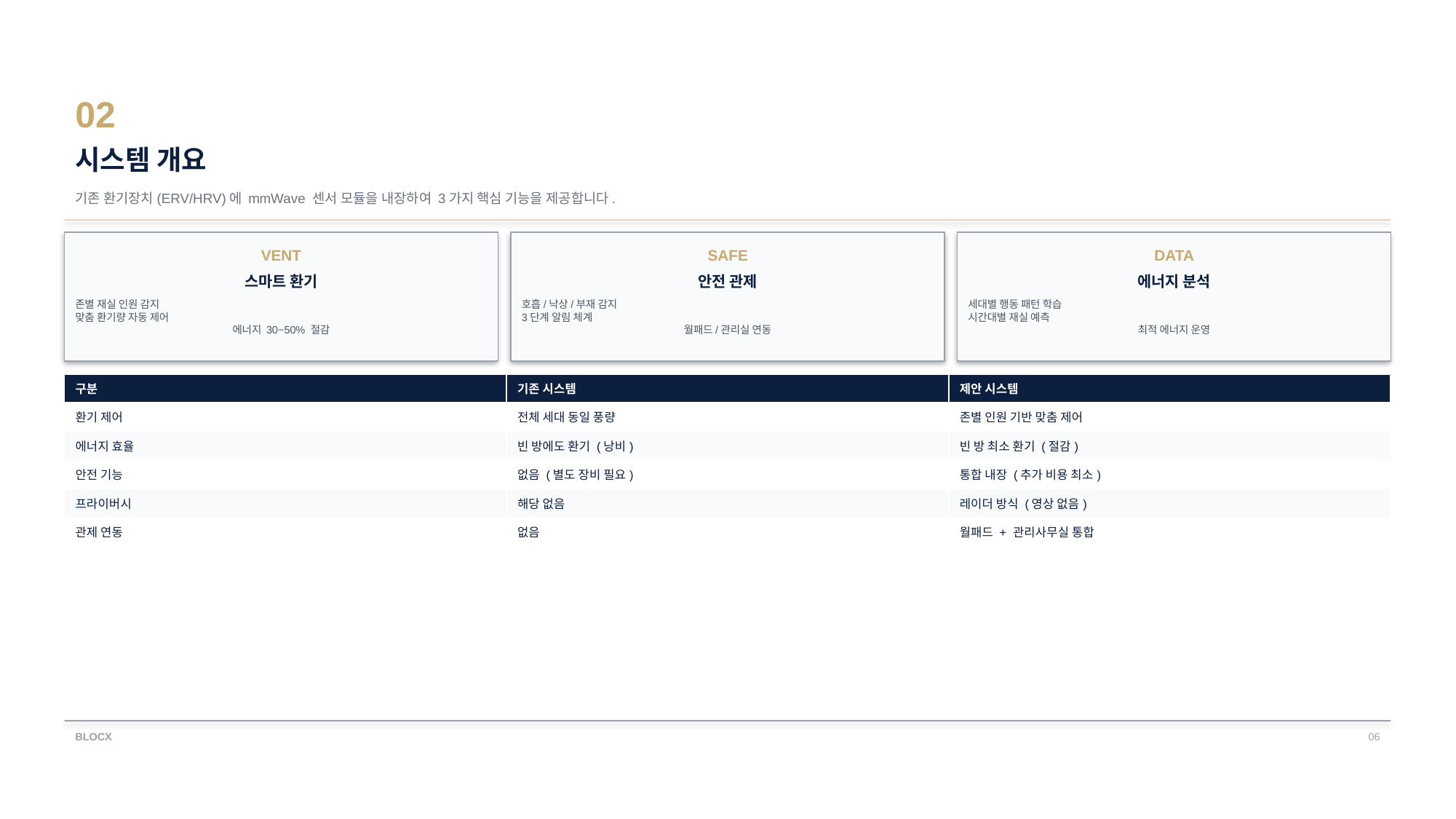

02
시스템 개요
기존 환기장치(ERV/HRV)에 mmWave 센서 모듈을 내장하여 3가지 핵심 기능을 제공합니다.

VENT
SAFE
DATA
스마트 환기
안전 관제
에너지 분석
존별 재실 인원 감지
맞춤 환기량 자동 제어
에너지 30~50% 절감
호흡/낙상/부재 감지
3단계 알림 체계
월패드/관리실 연동
세대별 행동 패턴 학습
시간대별 재실 예측
최적 에너지 운영
| 구분 | 기존 시스템 | 제안 시스템 |
| --- | --- | --- |
| 환기 제어 | 전체 세대 동일 풍량 | 존별 인원 기반 맞춤 제어 |
| 에너지 효율 | 빈 방에도 환기 (낭비) | 빈 방 최소 환기 (절감) |
| 안전 기능 | 없음 (별도 장비 필요) | 통합 내장 (추가 비용 최소) |
| 프라이버시 | 해당 없음 | 레이더 방식 (영상 없음) |
| 관제 연동 | 없음 | 월패드 + 관리사무실 통합 |

BLOCX
06